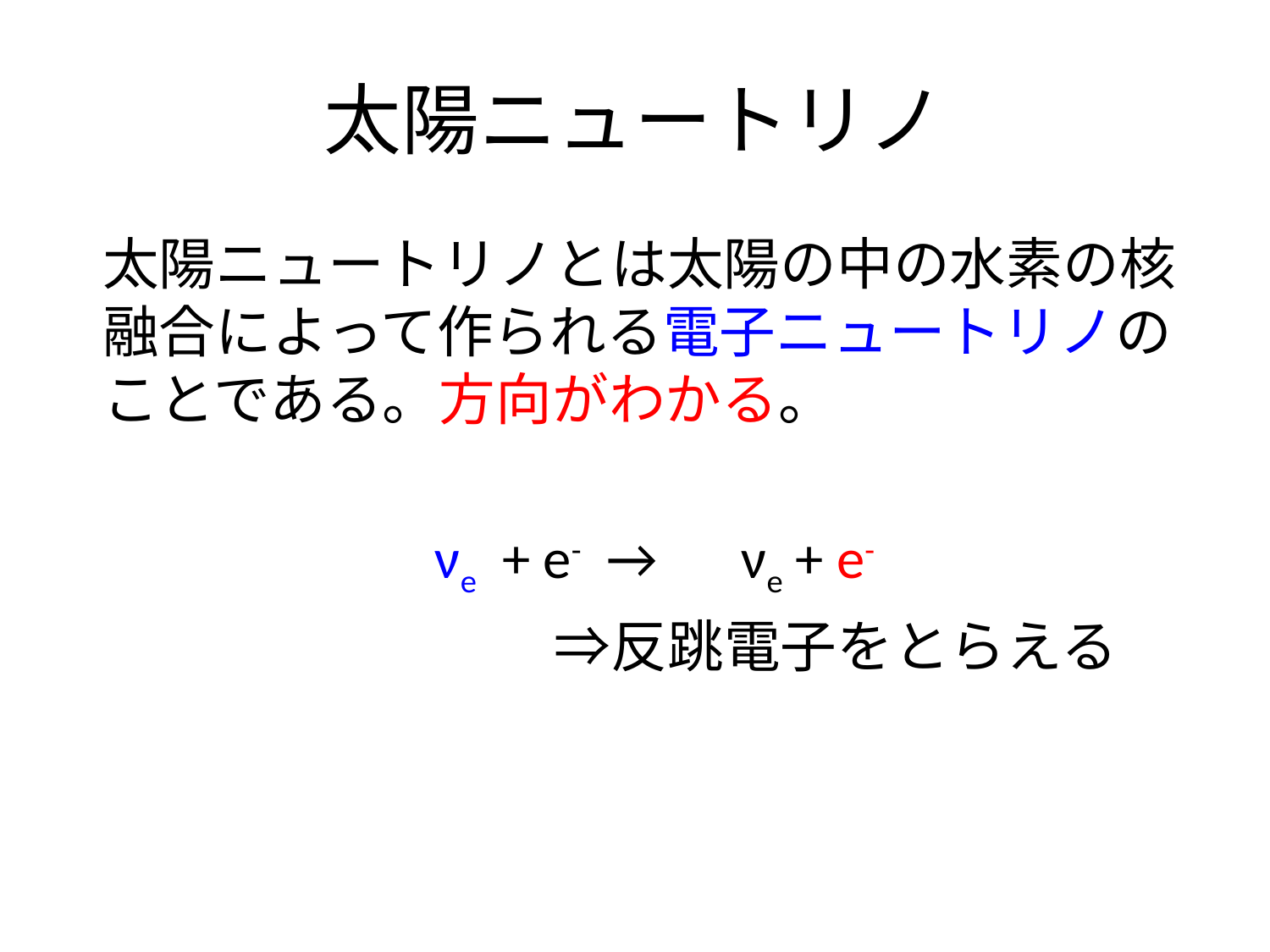

# 太陽ニュートリノ
太陽ニュートリノとは太陽の中の水素の核融合によって作られる電子ニュートリノのことである。方向がわかる。

νe  + e-  →　νe + e-
　　　　　　　　⇒反跳電子をとらえる